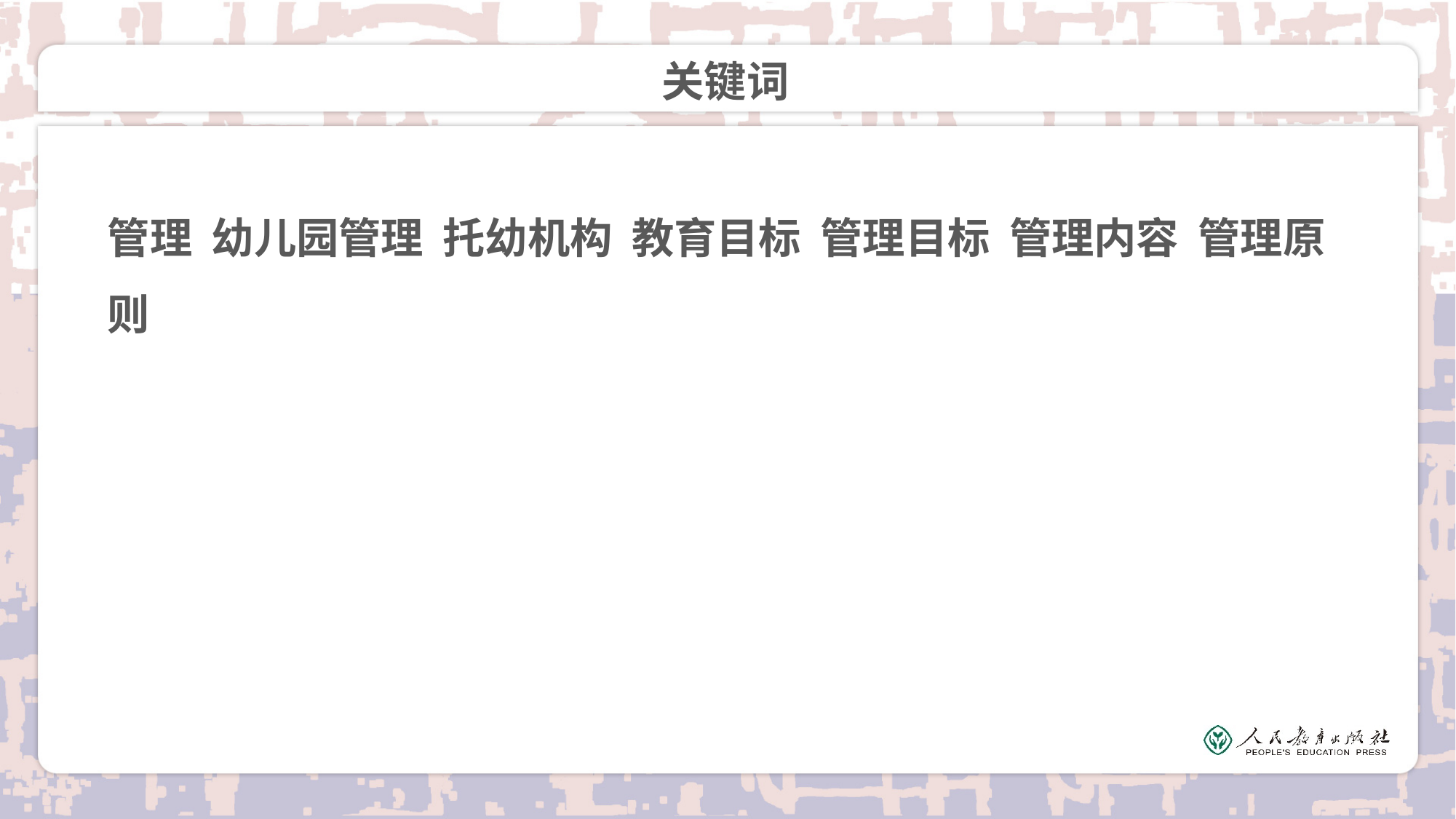

# 关键词
管理  幼儿园管理  托幼机构  教育目标  管理目标  管理内容  管理原则